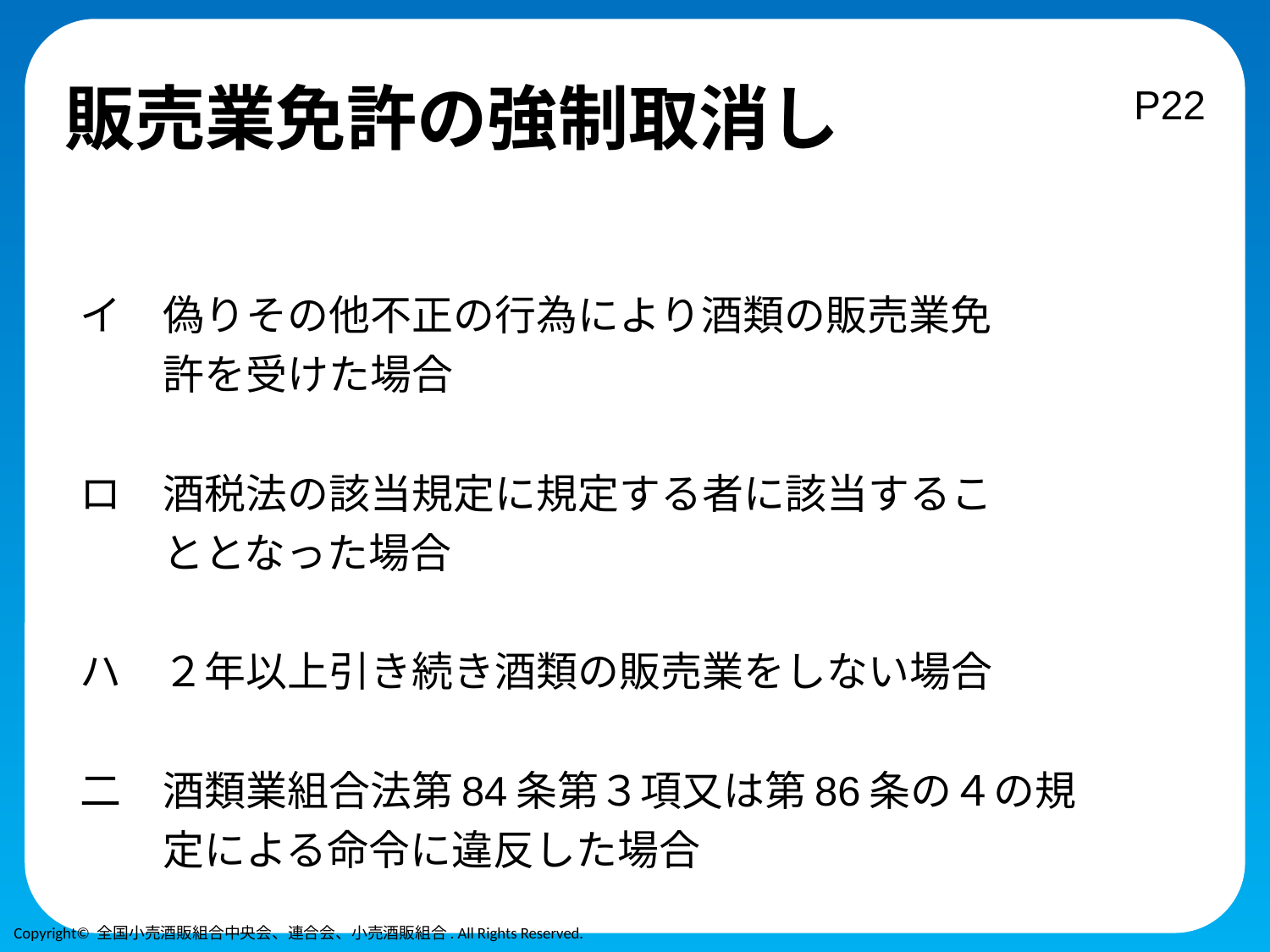

# 販売業免許の強制取消し
P22

イ　偽りその他不正の行為により酒類の販売業免
　　許を受けた場合

ロ　酒税法の該当規定に規定する者に該当するこ
　　ととなった場合

ハ　２年以上引き続き酒類の販売業をしない場合

二　酒類業組合法第84条第３項又は第86条の４の規
　　定による命令に違反した場合

Copyright© 全国小売酒販組合中央会、連合会、小売酒販組合. All Rights Reserved.